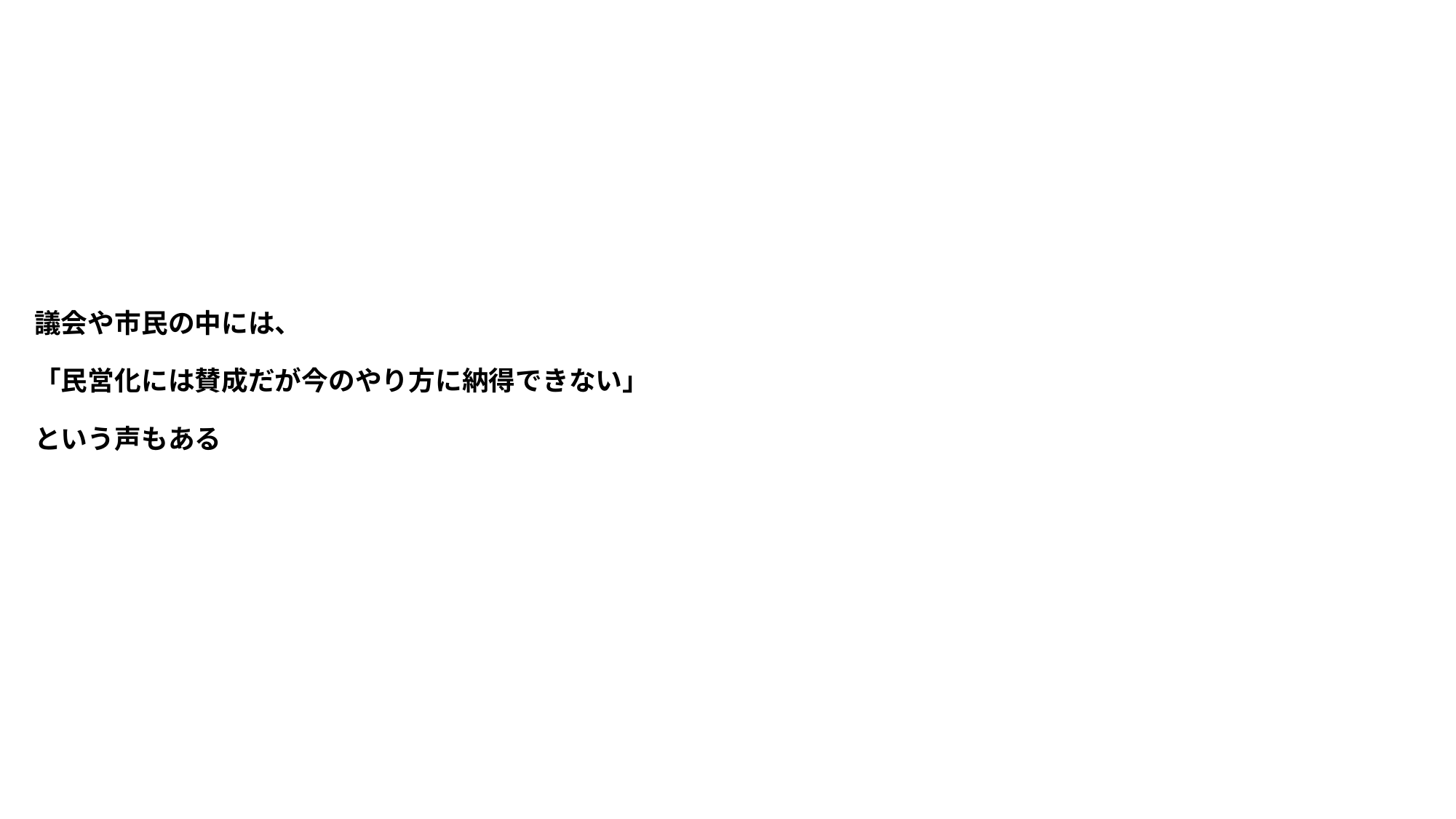

# 議会や市民の中には、 「民営化には賛成だが今のやり方に納得できない」 という声もある